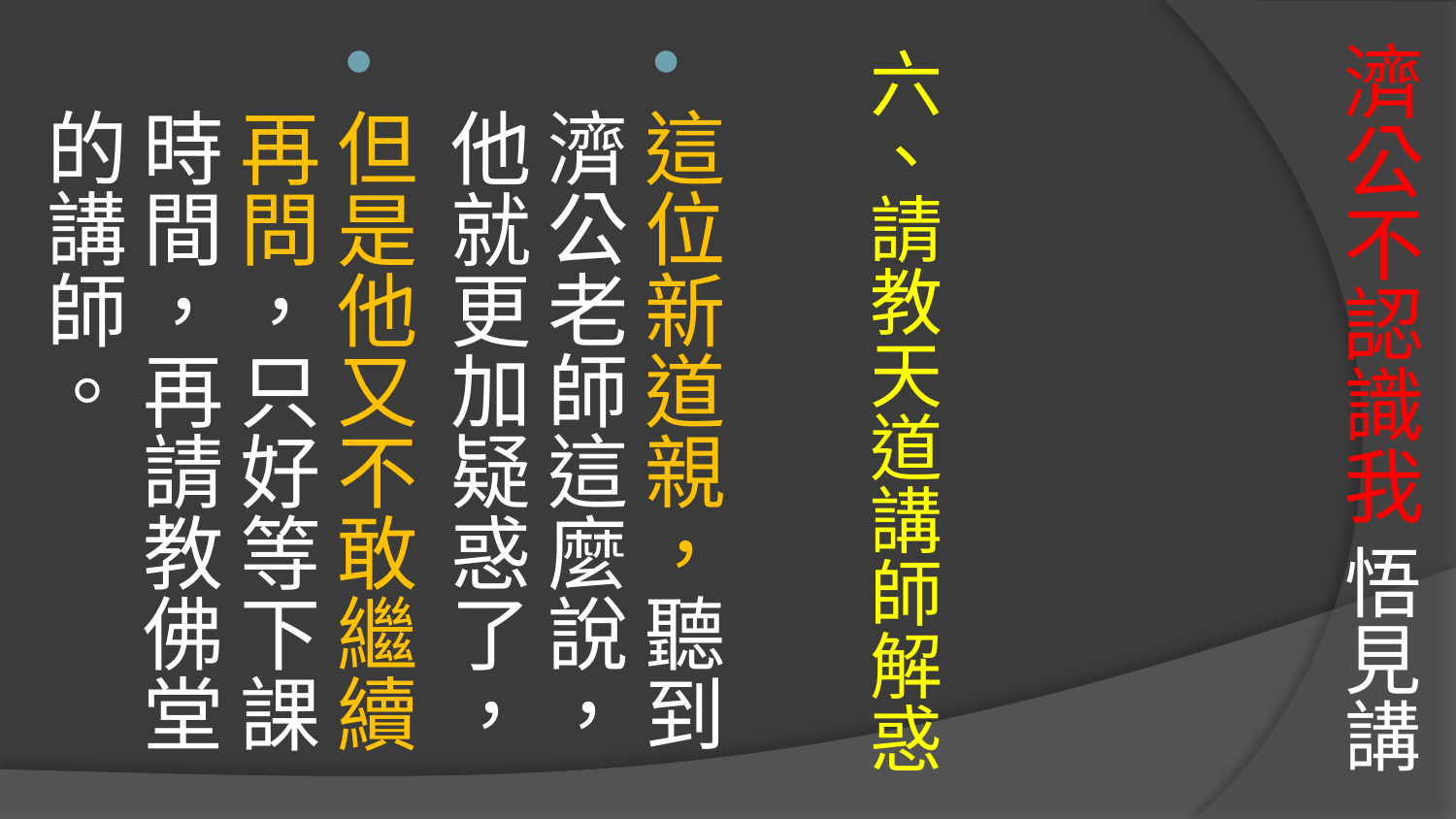

# 濟公不認識我 悟見講
六、請教天道講師解惑

這位新道親，聽到濟公老師這麼說，他就更加疑惑了，
但是他又不敢繼續再問，只好等下課時間，再請教佛堂的講師。